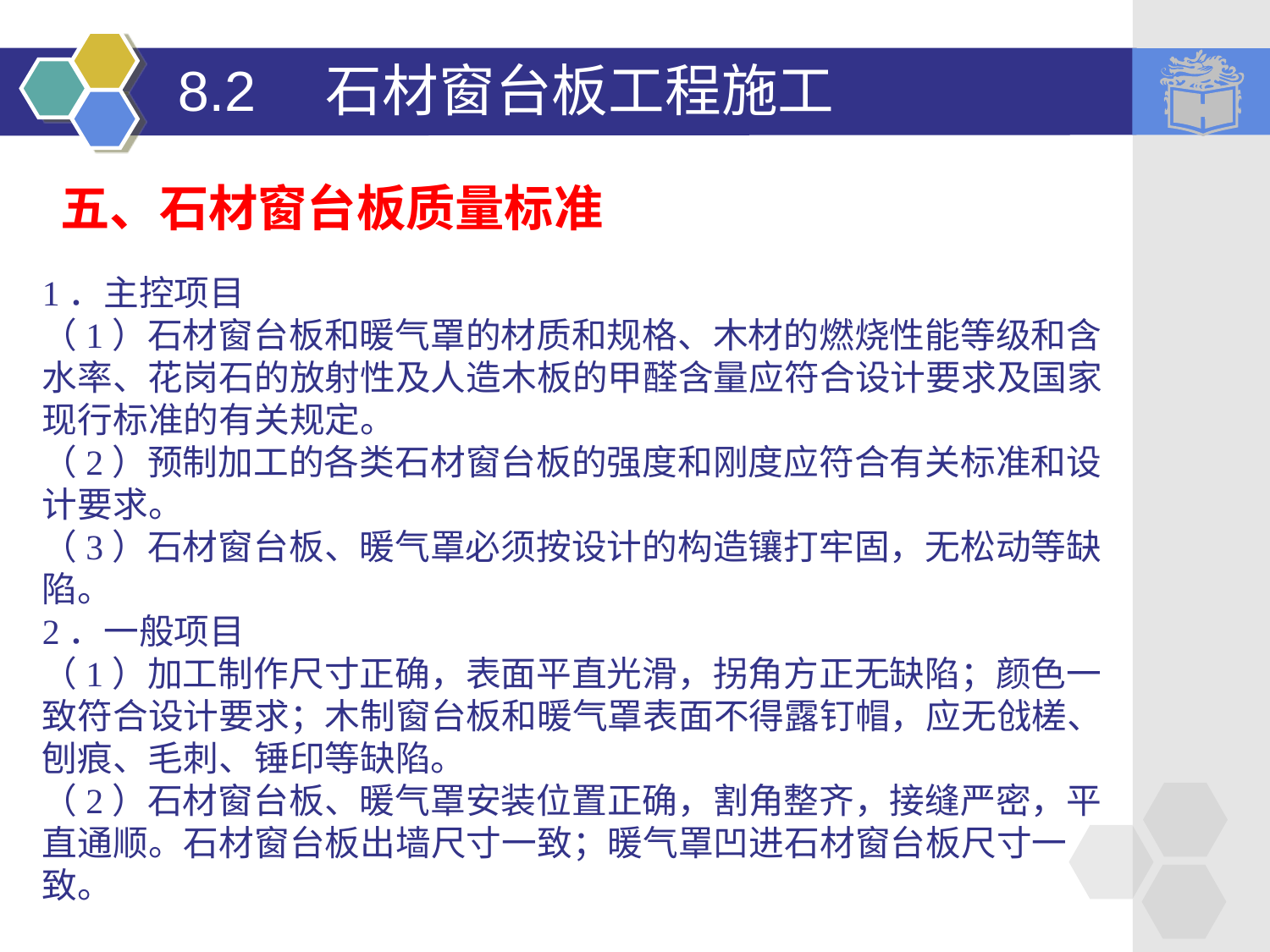

# 8.2　石材窗台板工程施工
五、石材窗台板质量标准
1．主控项目
（1）石材窗台板和暖气罩的材质和规格、木材的燃烧性能等级和含水率、花岗石的放射性及人造木板的甲醛含量应符合设计要求及国家现行标准的有关规定。
（2）预制加工的各类石材窗台板的强度和刚度应符合有关标准和设计要求。
（3）石材窗台板、暖气罩必须按设计的构造镶打牢固，无松动等缺陷。
2．一般项目
（1）加工制作尺寸正确，表面平直光滑，拐角方正无缺陷；颜色一致符合设计要求；木制窗台板和暖气罩表面不得露钉帽，应无戗槎、刨痕、毛刺、锤印等缺陷。
（2）石材窗台板、暖气罩安装位置正确，割角整齐，接缝严密，平直通顺。石材窗台板出墙尺寸一致；暖气罩凹进石材窗台板尺寸一致。